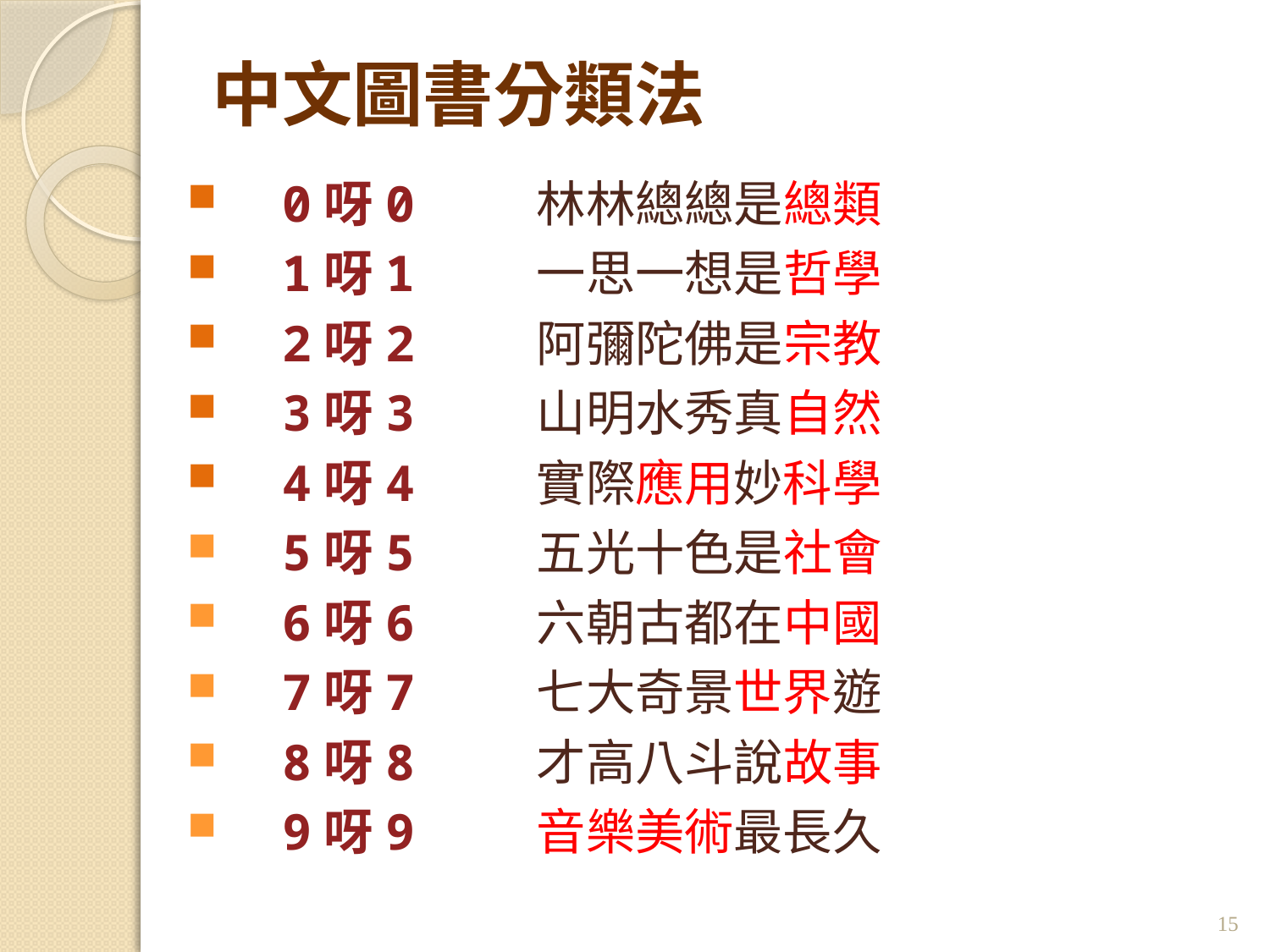

# 中文圖書分類法
0呀0	林林總總是總類
1呀1	一思一想是哲學
2呀2	阿彌陀佛是宗教
3呀3	山明水秀真自然
4呀4	實際應用妙科學
5呀5	五光十色是社會
6呀6	六朝古都在中國
7呀7	七大奇景世界遊
8呀8	才高八斗說故事
9呀9	音樂美術最長久

15